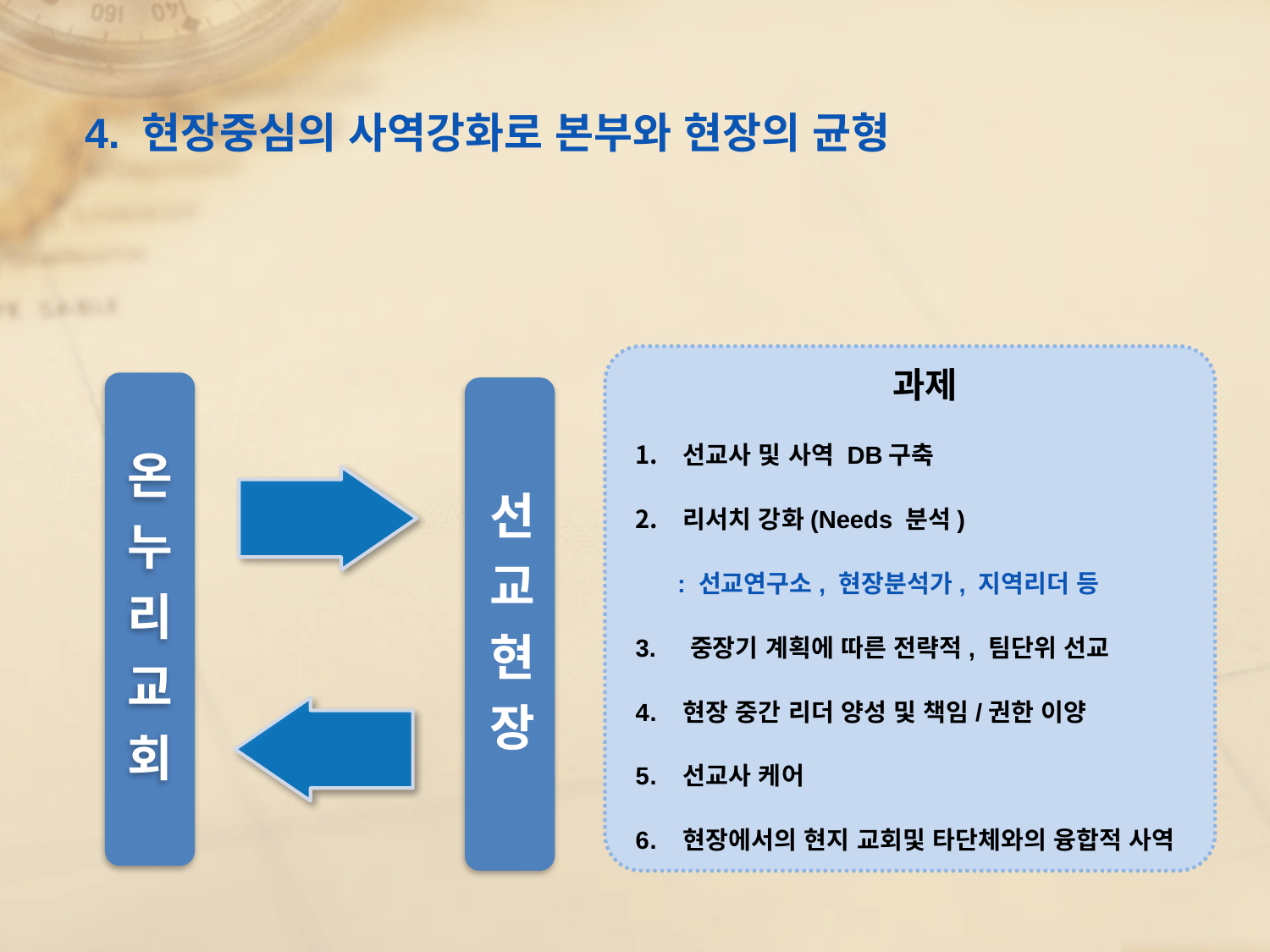

4. 현장중심의 사역강화로 본부와 현장의 균형
과제
선교사 및 사역 DB구축
리서치 강화(Needs 분석)
      : 선교연구소, 현장분석가, 지역리더 등
3.    중장기 계획에 따른 전략적, 팀단위 선교
현장 중간 리더 양성 및 책임/권한 이양
선교사 케어
현장에서의 현지 교회및 타단체와의 융합적 사역

온
누
리
교
회

선
교
현
장